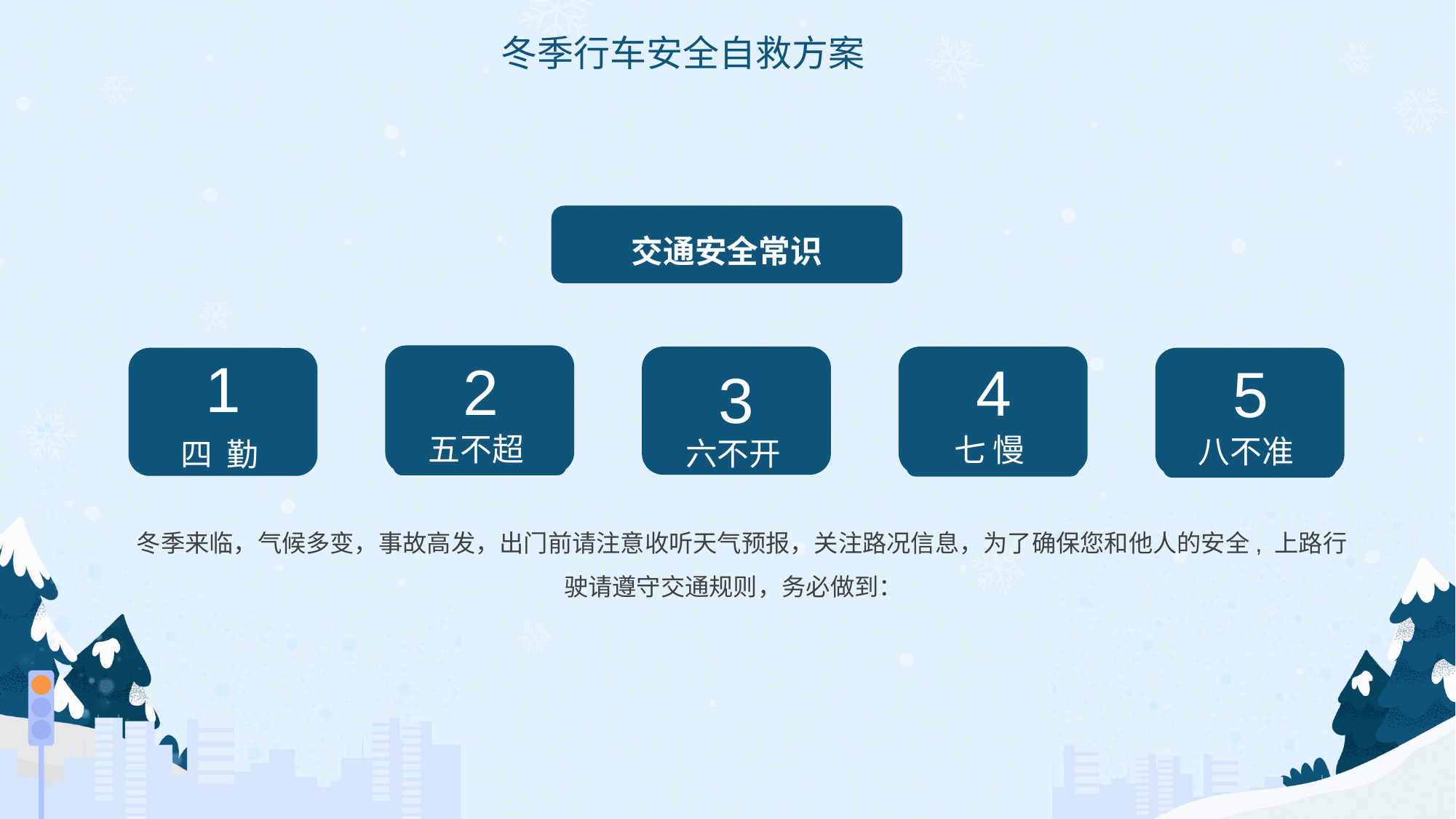

冬季行车安全自救方案

交通安全常识
1
2
4
3
5

五不超
七 慢
六不开
四  勤
八不准
 冬季来临，气候多变，事故高发，出门前请注意收听天气预报，关注路况信息，为了确保您和他人的安全, 上路行驶请遵守交通规则，务必做到：